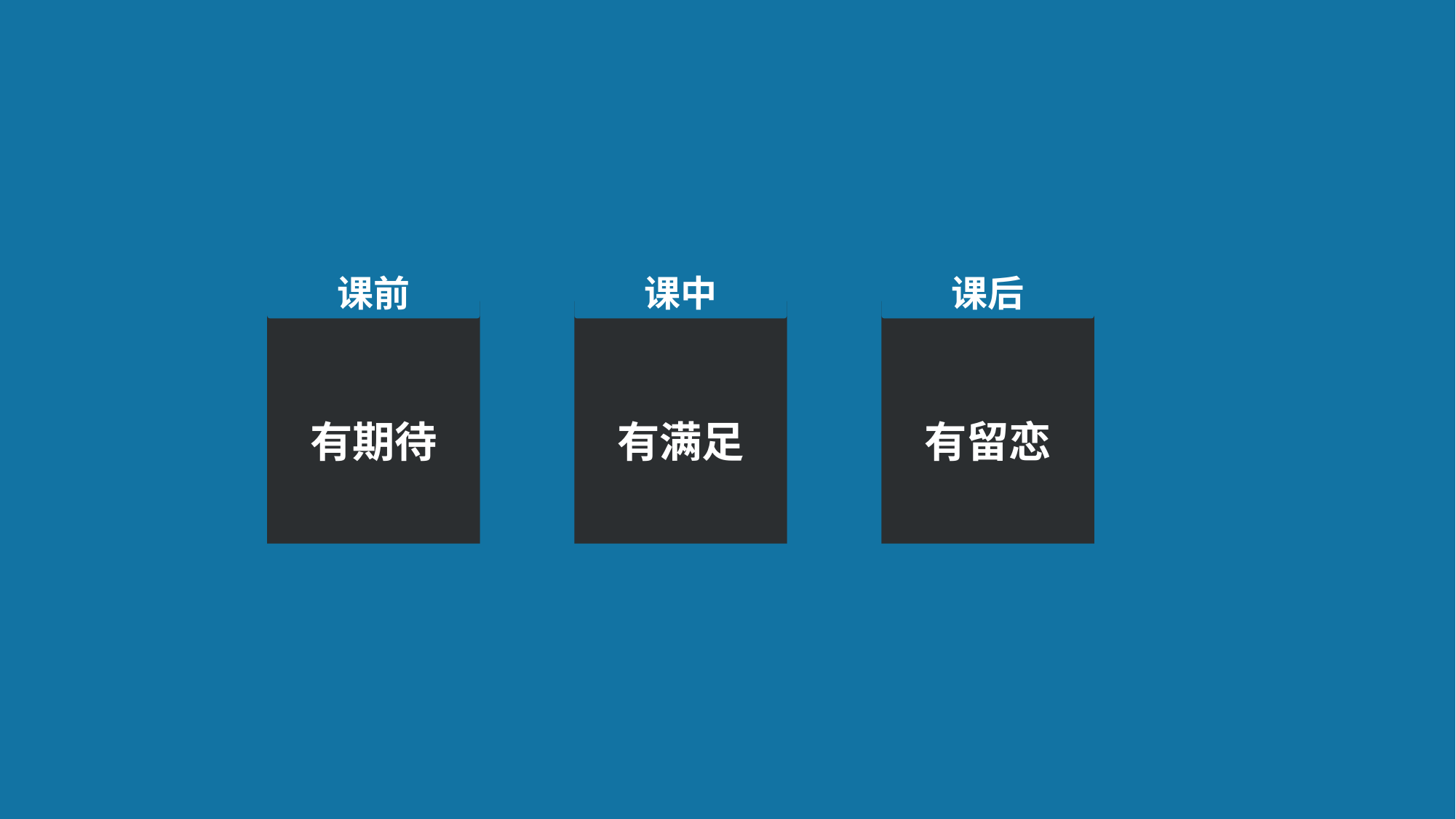

好的课堂：

课前

有期待
课中

有满足
课后

有留恋
好课也可以概括为“四有”：有知识、有方法、有生活、有境界。